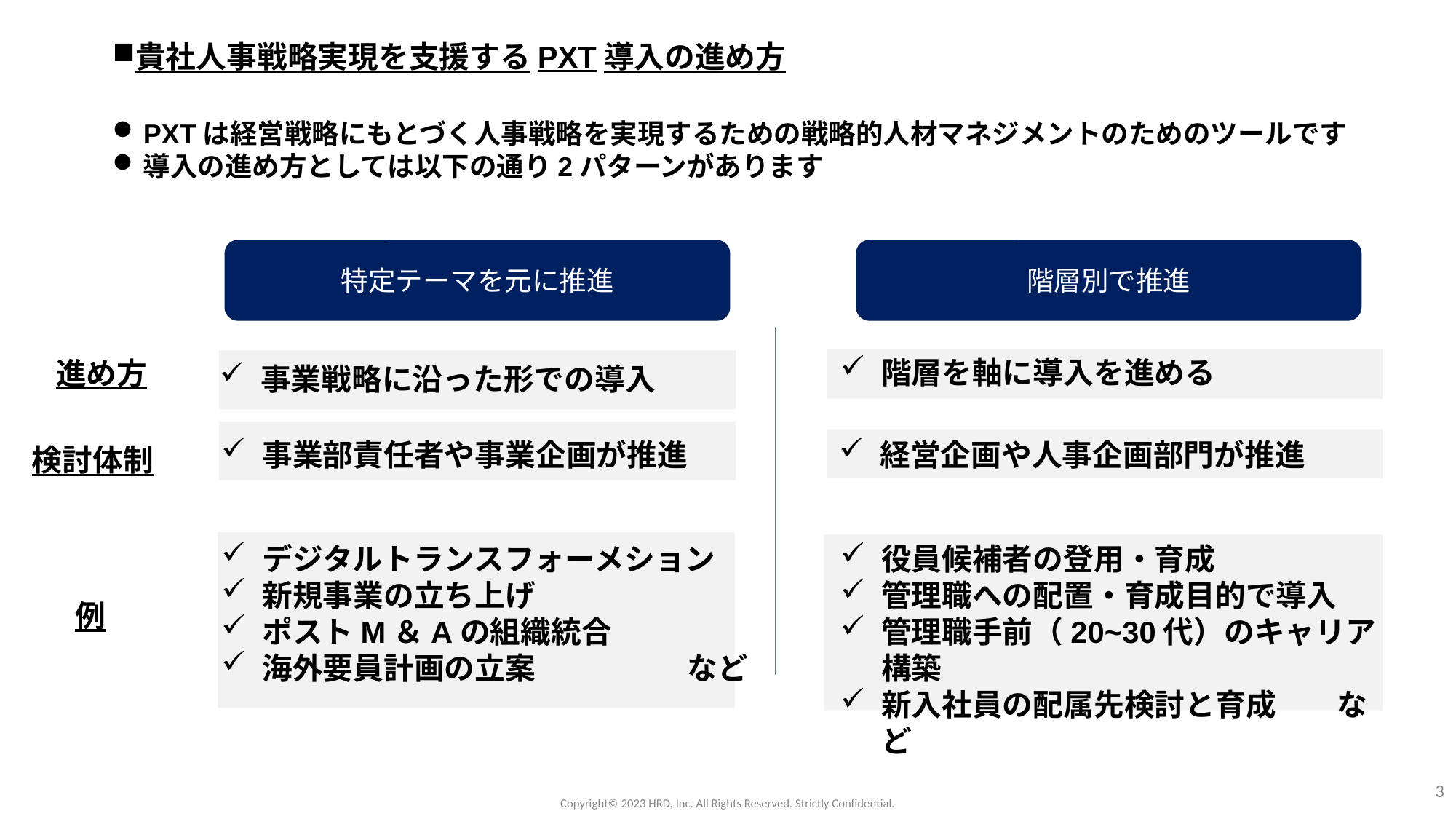

貴社人事戦略実現を支援するPXT導入の進め方
PXTは経営戦略にもとづく人事戦略を実現するための戦略的人材マネジメントのためのツールです
導入の進め方としては以下の通り2パターンがあります
特定テーマを元に推進
階層別で推進
階層を軸に導入を進める
進め方

事業戦略に沿った形での導入

事業部責任者や事業企画が推進
経営企画や人事企画部門が推進

検討体制

デジタルトランスフォーメション
新規事業の立ち上げ
ポストM＆Aの組織統合
海外要員計画の立案　　　　　など

役員候補者の登用・育成
管理職への配置・育成目的で導入
管理職手前（20~30代）のキャリア構築
新入社員の配属先検討と育成　　など
例
3
Copyright©️ 2023 HRD, Inc. All Rights Reserved. Strictly Confidential.